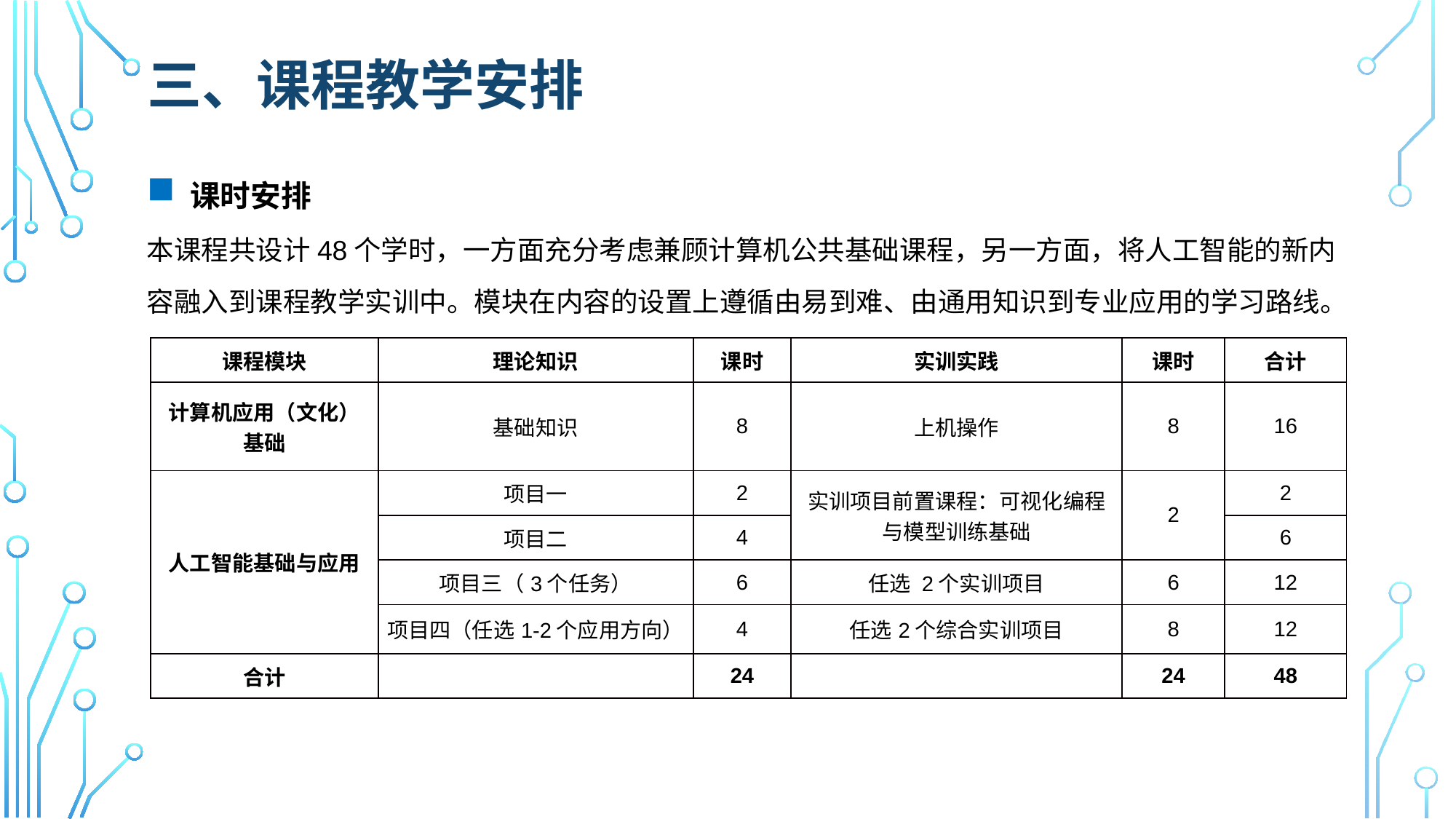

# 三、课程教学安排
 课时安排
本课程共设计48个学时，一方面充分考虑兼顾计算机公共基础课程，另一方面，将人工智能的新内容融入到课程教学实训中。模块在内容的设置上遵循由易到难、由通用知识到专业应用的学习路线。
| 课程模块 | 理论知识 | 课时 | 实训实践 | 课时 | 合计 |
| --- | --- | --- | --- | --- | --- |
| 计算机应用（文化） 基础 | 基础知识 | 8 | 上机操作 | 8 | 16 |
| 人工智能基础与应用 | 项目一 | 2 | 实训项目前置课程：可视化编程与模型训练基础 | 2 | 2 |
|  | 项目二 | 4 |  |  | 6 |
|  | 项目三（3个任务） | 6 | 任选 2个实训项目 | 6 | 12 |
|  | 项目四（任选1-2个应用方向） | 4 | 任选2个综合实训项目 | 8 | 12 |
| 合计 |  | 24 |  | 24 | 48 |